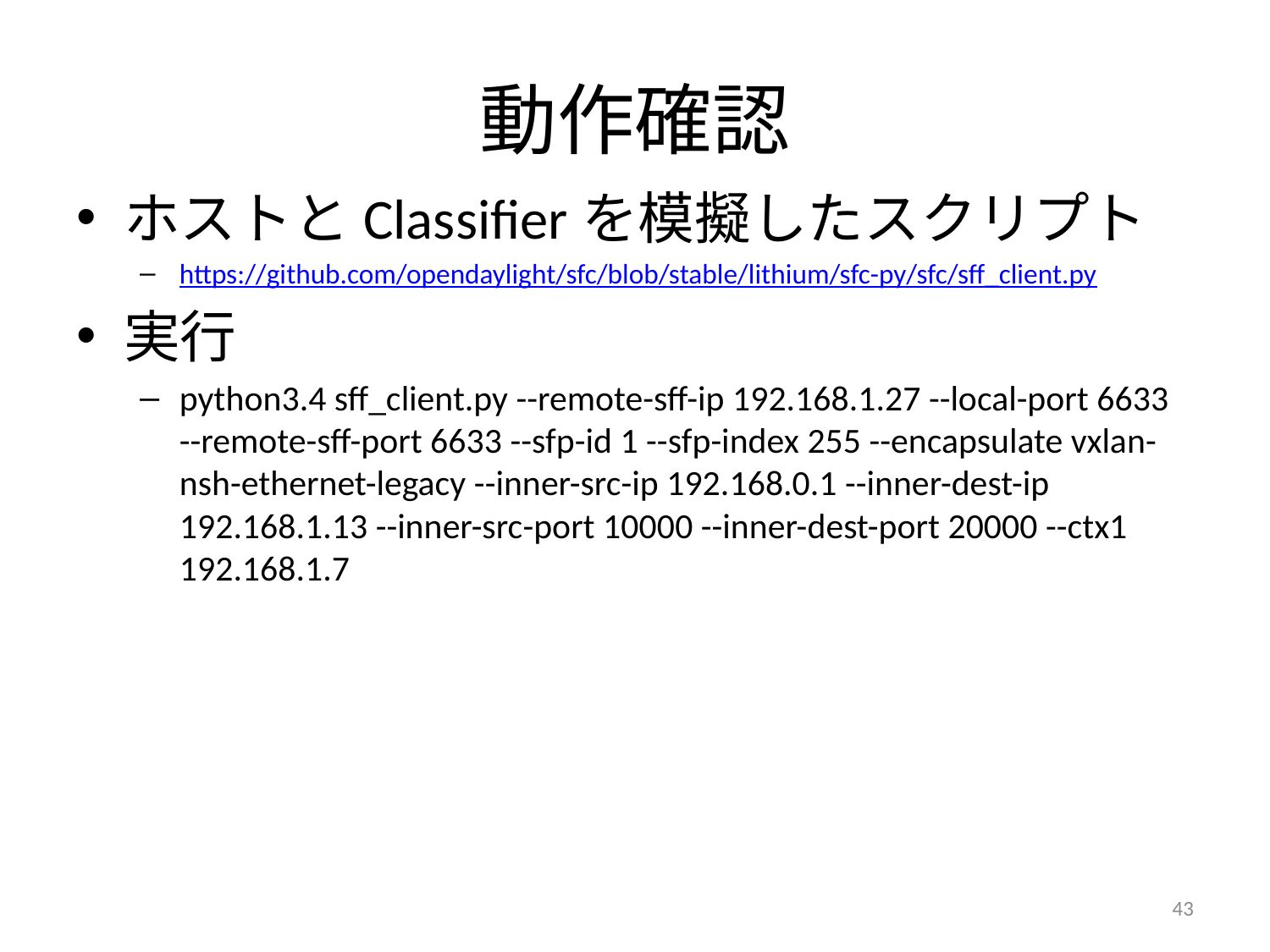

# 動作確認
ホストとClassifierを模擬したスクリプト
https://github.com/opendaylight/sfc/blob/stable/lithium/sfc-py/sfc/sff_client.py
実行
python3.4 sff_client.py --remote-sff-ip 192.168.1.27 --local-port 6633 --remote-sff-port 6633 --sfp-id 1 --sfp-index 255 --encapsulate vxlan-nsh-ethernet-legacy --inner-src-ip 192.168.0.1 --inner-dest-ip 192.168.1.13 --inner-src-port 10000 --inner-dest-port 20000 --ctx1 192.168.1.7
43